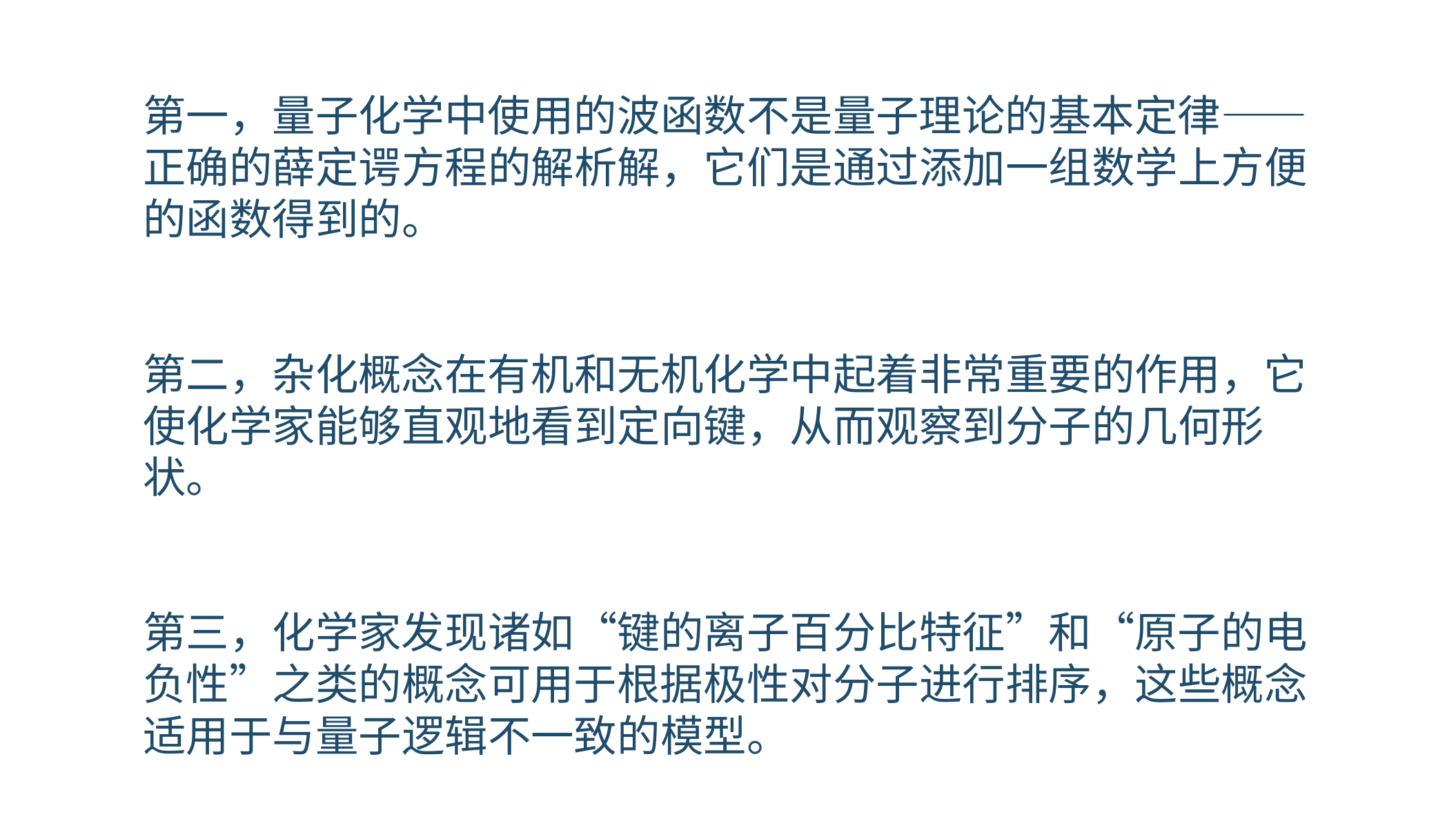

第一，量子化学中使用的波函数不是量子理论的基本定律——正确的薛定谔方程的解析解，它们是通过添加一组数学上方便的函数得到的。

第二，杂化概念在有机和无机化学中起着非常重要的作用，它使化学家能够直观地看到定向键，从而观察到分子的几何形状。

第三，化学家发现诸如“键的离子百分比特征”和“原子的电负性”之类的概念可用于根据极性对分子进行排序，这些概念适用于与量子逻辑不一致的模型。